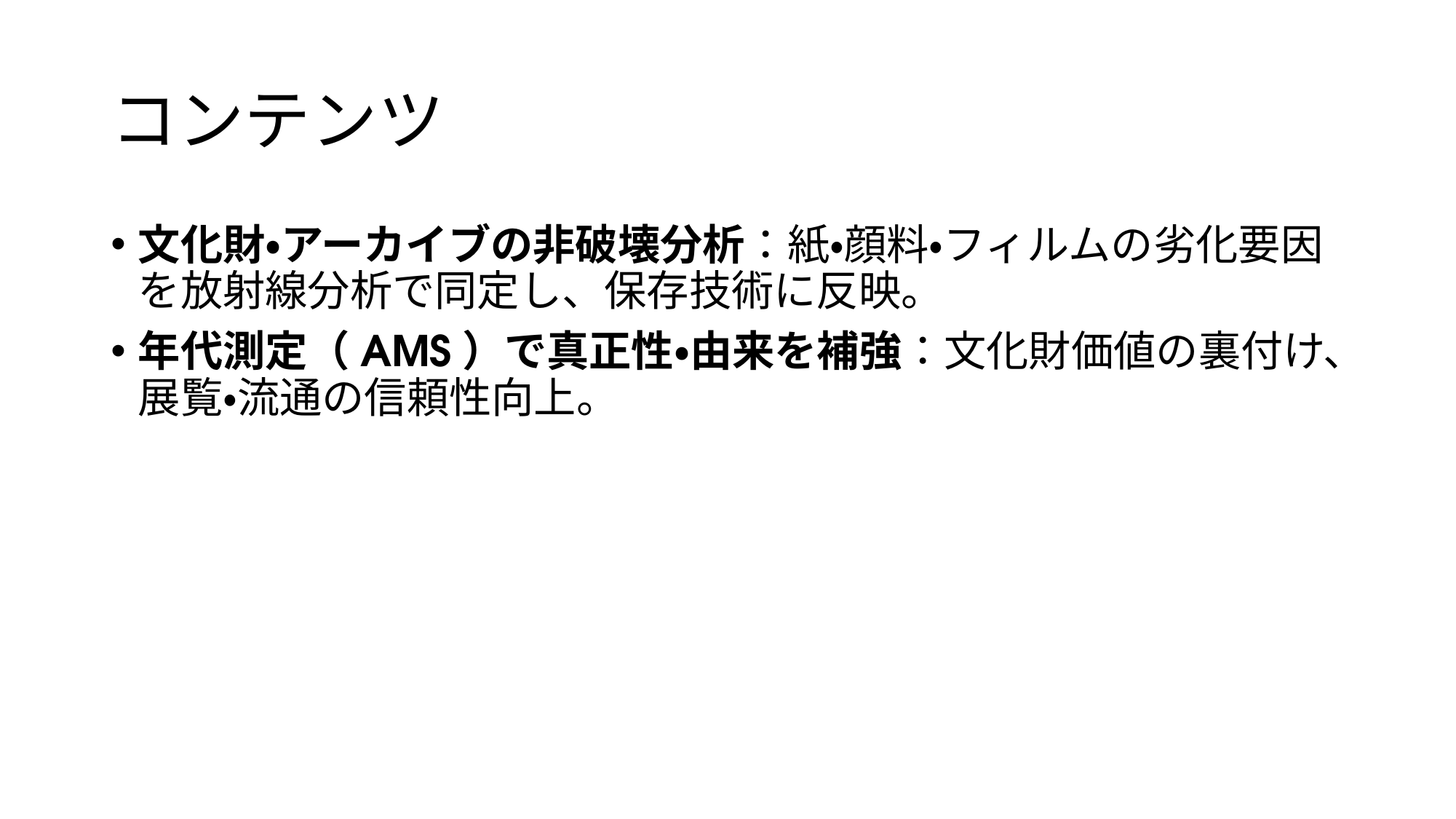

# コンテンツ
文化財・アーカイブの非破壊分析：紙・顔料・フィルムの劣化要因を放射線分析で同定し、保存技術に反映。
年代測定（AMS）で真正性・由来を補強：文化財価値の裏付け、展覧・流通の信頼性向上。